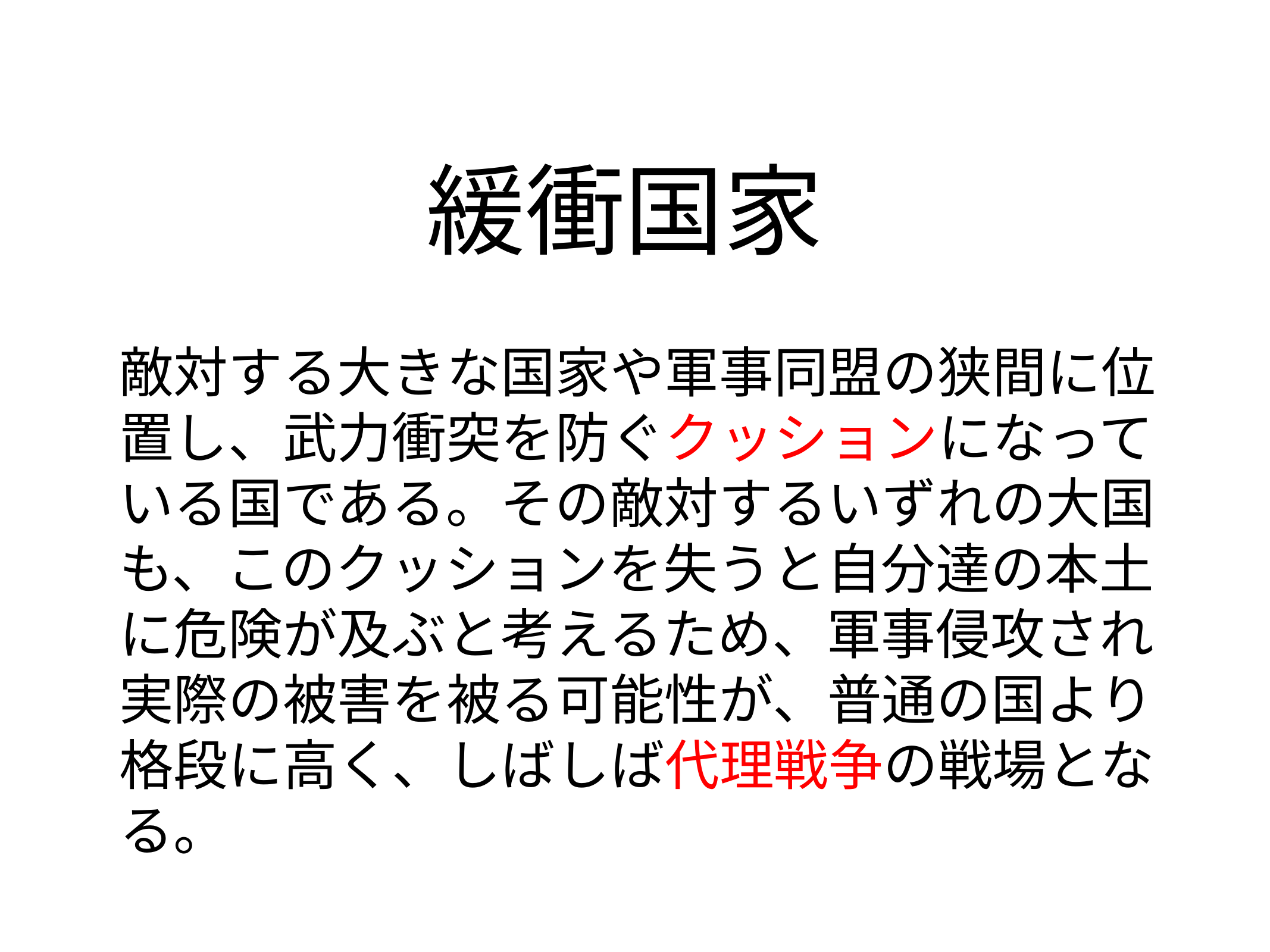

# 緩衝国家
敵対する大きな国家や軍事同盟の狭間に位置し、武力衝突を防ぐクッションになっている国である。その敵対するいずれの大国も、このクッションを失うと自分達の本土に危険が及ぶと考えるため、軍事侵攻され実際の被害を被る可能性が、普通の国より格段に高く、しばしば代理戦争の戦場となる。